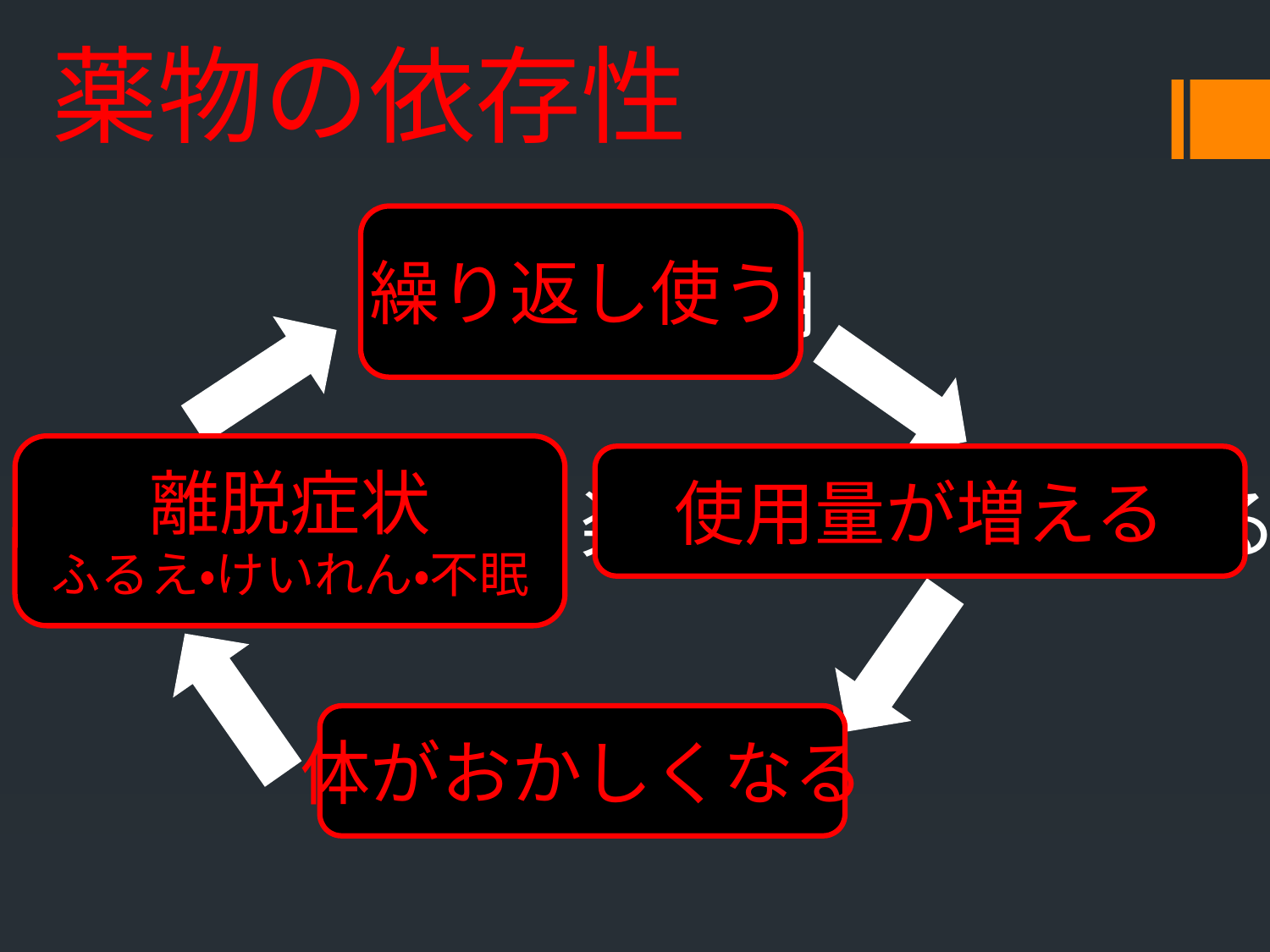

薬物の依存性
繰り返し使う
2度目の使用

離脱症状
ふるえ・けいれん・不眠
使用量が増える
集中できない
不安・苦しい
楽になった気がする

体がおかしくなる
薬物がきれる